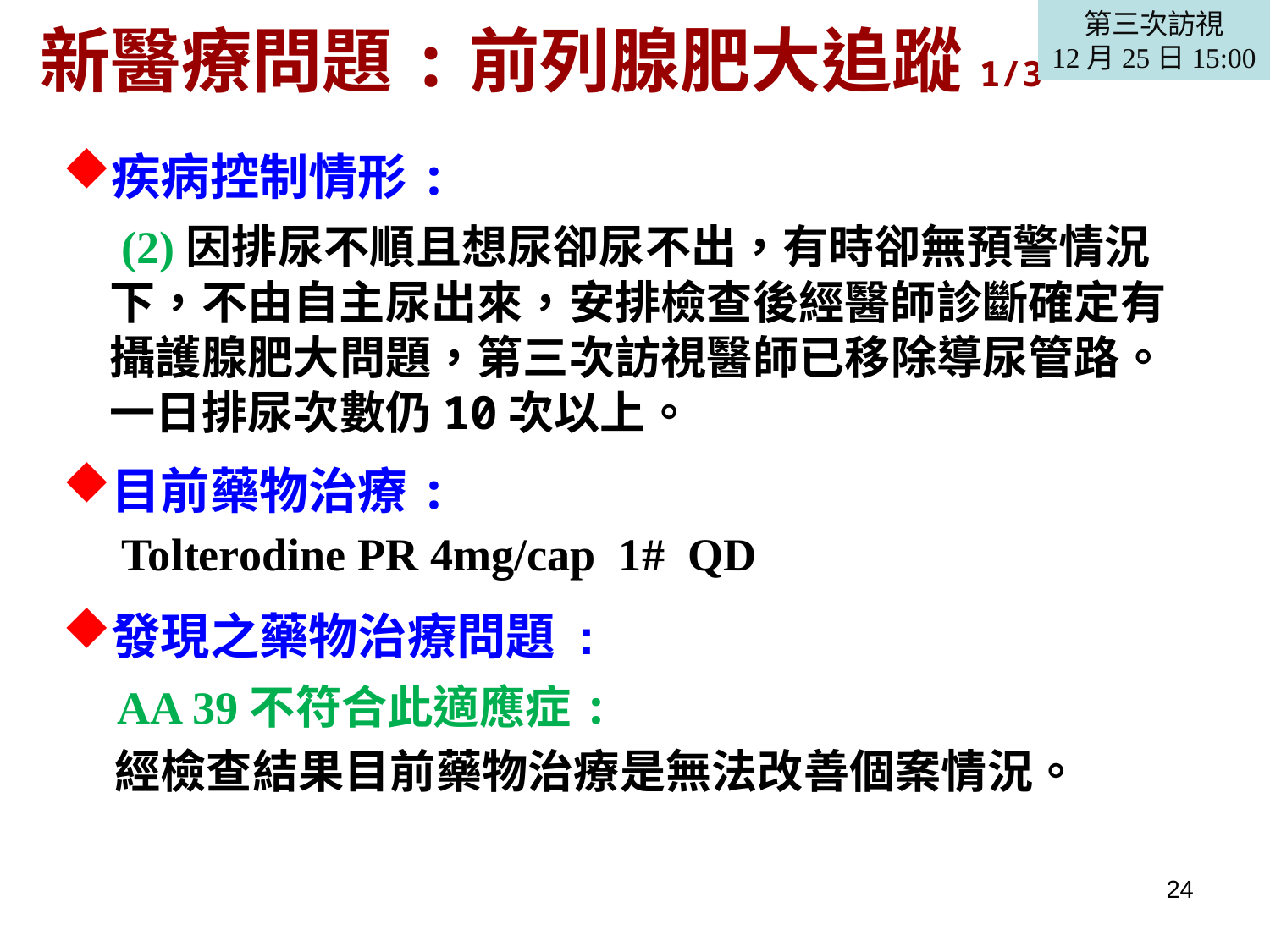

# 新醫療問題:前列腺肥大追蹤1/3
第三次訪視
12月25日15:00
疾病控制情形:
  (2)因排尿不順且想尿卻尿不出，有時卻無預警情況下，不由自主尿出來，安排檢查後經醫師診斷確定有攝護腺肥大問題，第三次訪視醫師已移除導尿管路。一日排尿次數仍10次以上。
目前藥物治療:
  Tolterodine PR 4mg/cap  1#  QD
發現之藥物治療問題 :
    AA 39不符合此適應症:
    經檢查結果目前藥物治療是無法改善個案情況。

24